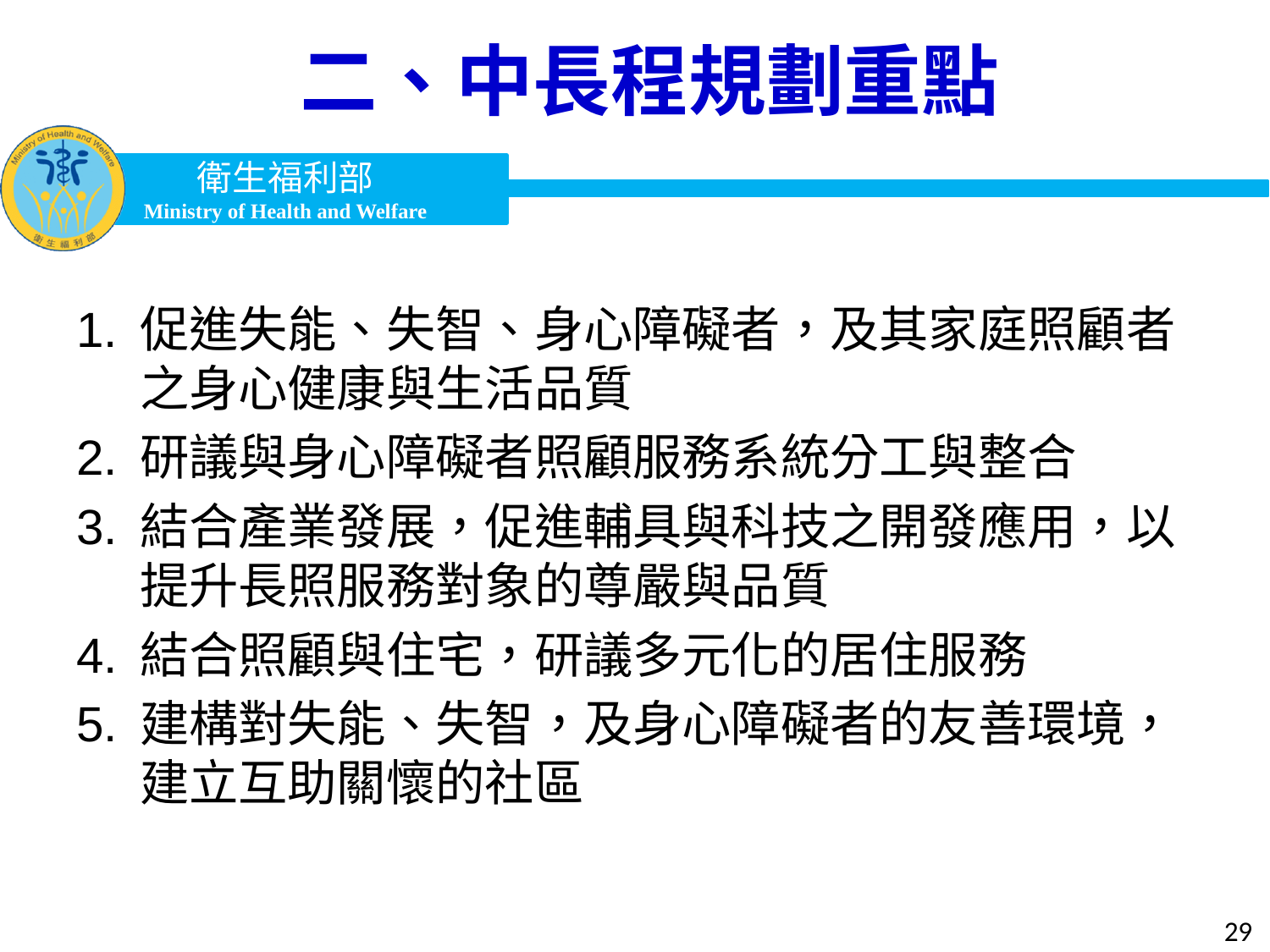

二、中長程規劃重點
促進失能、失智、身心障礙者，及其家庭照顧者之身心健康與生活品質
研議與身心障礙者照顧服務系統分工與整合
結合產業發展，促進輔具與科技之開發應用，以提升長照服務對象的尊嚴與品質
結合照顧與住宅，研議多元化的居住服務
建構對失能、失智，及身心障礙者的友善環境，建立互助關懷的社區
29